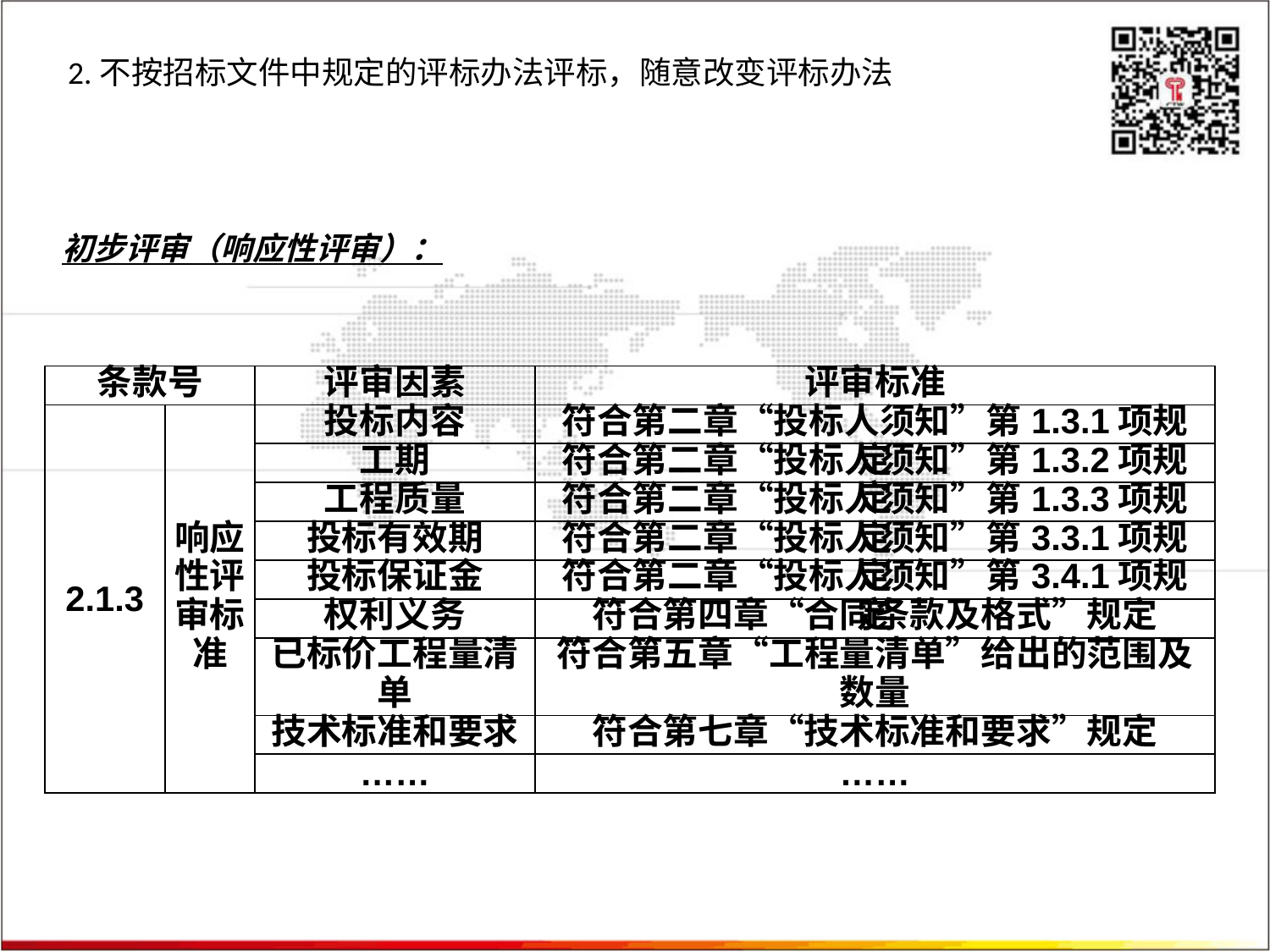

# 2.不按招标文件中规定的评标办法评标，随意改变评标办法
初步评审（响应性评审）：
| 条款号 |  | 评审因素 | 评审标准 |
| --- | --- | --- | --- |
| 2.1.3 | 响应性评审标准 | 投标内容 | 符合第二章“投标人须知”第1.3.1项规定 |
|  |  | 工期 | 符合第二章“投标人须知”第1.3.2项规定 |
|  |  | 工程质量 | 符合第二章“投标人须知”第1.3.3项规定 |
|  |  | 投标有效期 | 符合第二章“投标人须知”第3.3.1项规定 |
|  |  | 投标保证金 | 符合第二章“投标人须知”第3.4.1项规定 |
|  |  | 权利义务 | 符合第四章“合同条款及格式”规定 |
|  |  | 已标价工程量清单 | 符合第五章“工程量清单”给出的范围及数量 |
|  |  | 技术标准和要求 | 符合第七章“技术标准和要求”规定 |
|  |  | …… | …… |